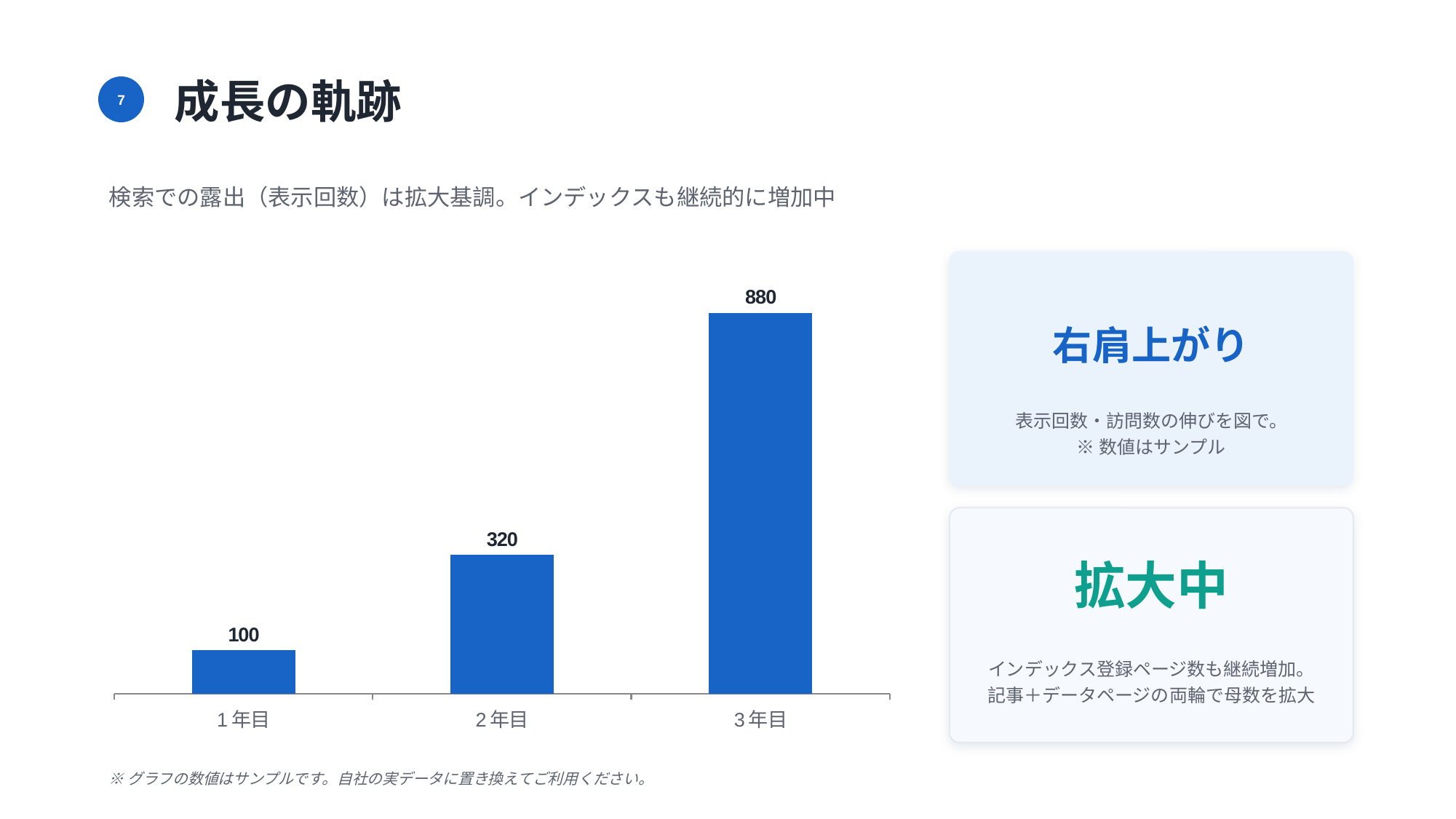

成長の軌跡

7
検索での露出（表示回数）は拡大基調。インデックスも継続的に増加中

### Chart

| Category | 検索表示回数 |
|---|---|
| 1年目 | 100.0 |
| 2年目 | 320.0 |
| 3年目 | 880.0 |
右肩上がり
表示回数・訪問数の伸びを図で。
※数値はサンプル

拡大中
インデックス登録ページ数も継続増加。記事＋データページの両輪で母数を拡大
※グラフの数値はサンプルです。自社の実データに置き換えてご利用ください。